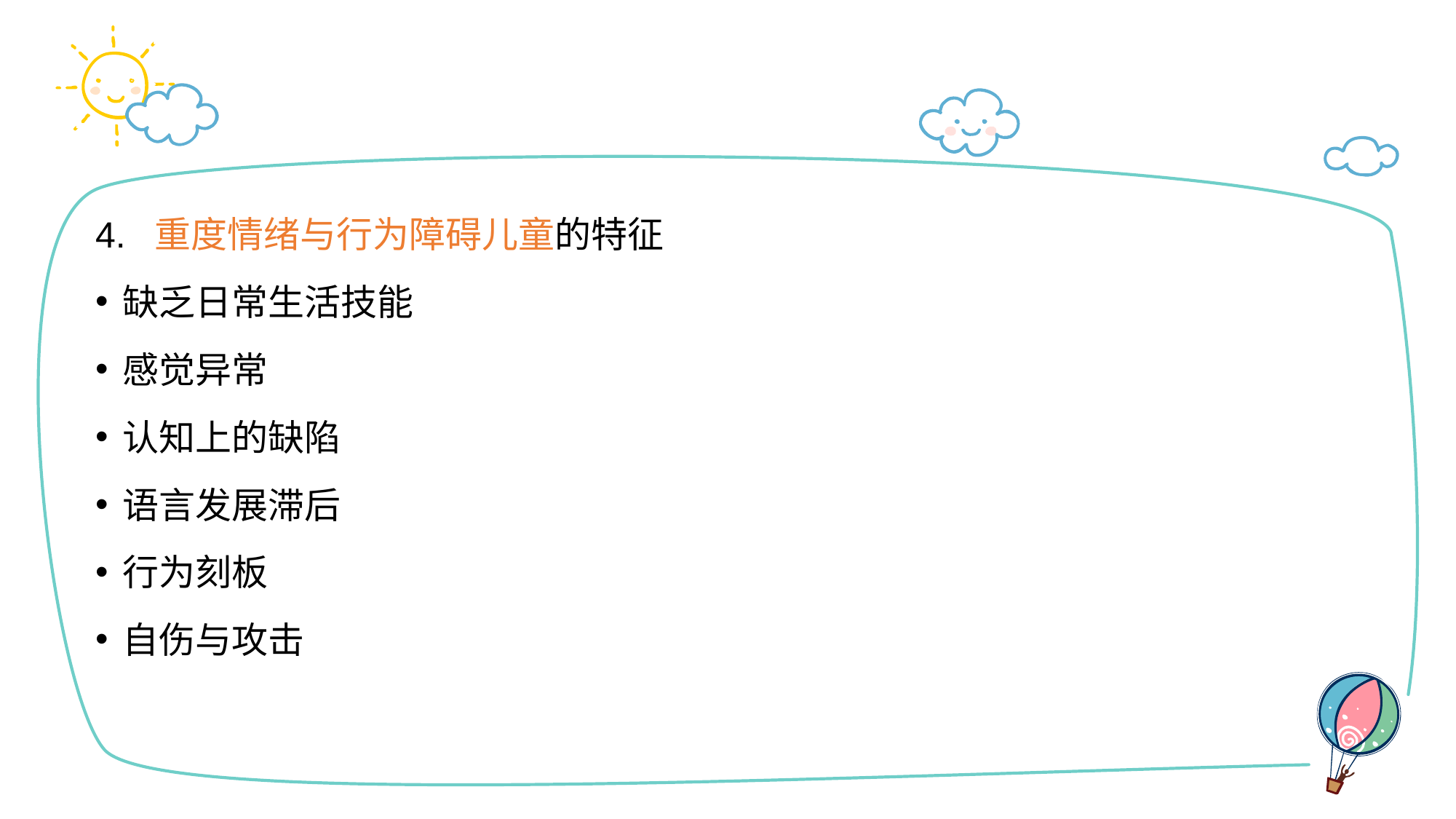

#
4.  重度情绪与行为障碍儿童的特征
缺乏日常生活技能
感觉异常
认知上的缺陷
语言发展滞后
行为刻板
自伤与攻击